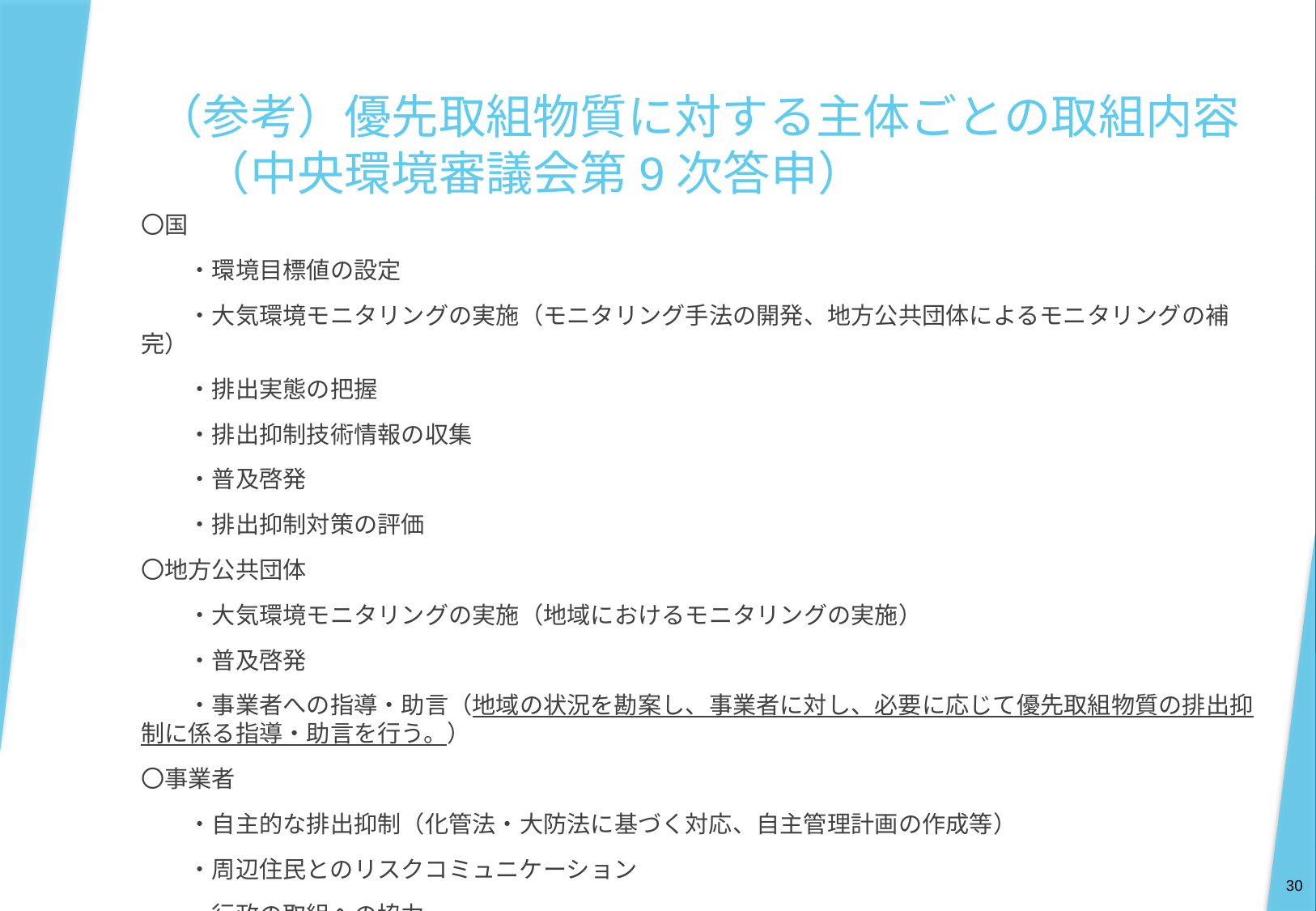

# （参考）優先取組物質に対する主体ごとの取組内容 　（中央環境審議会第9次答申）
〇国
　　・環境目標値の設定
　　・大気環境モニタリングの実施（モニタリング手法の開発、地方公共団体によるモニタリングの補完）
　　・排出実態の把握
　　・排出抑制技術情報の収集
　　・普及啓発
　　・排出抑制対策の評価
〇地方公共団体
　　・大気環境モニタリングの実施（地域におけるモニタリングの実施）
　　・普及啓発
　　・事業者への指導・助言（地域の状況を勘案し、事業者に対し、必要に応じて優先取組物質の排出抑制に係る指導・助言を行う。）
〇事業者
　　・自主的な排出抑制（化管法・大防法に基づく対応、自主管理計画の作成等）
　　・周辺住民とのリスクコミュニケーション
　　・行政の取組への協力

30